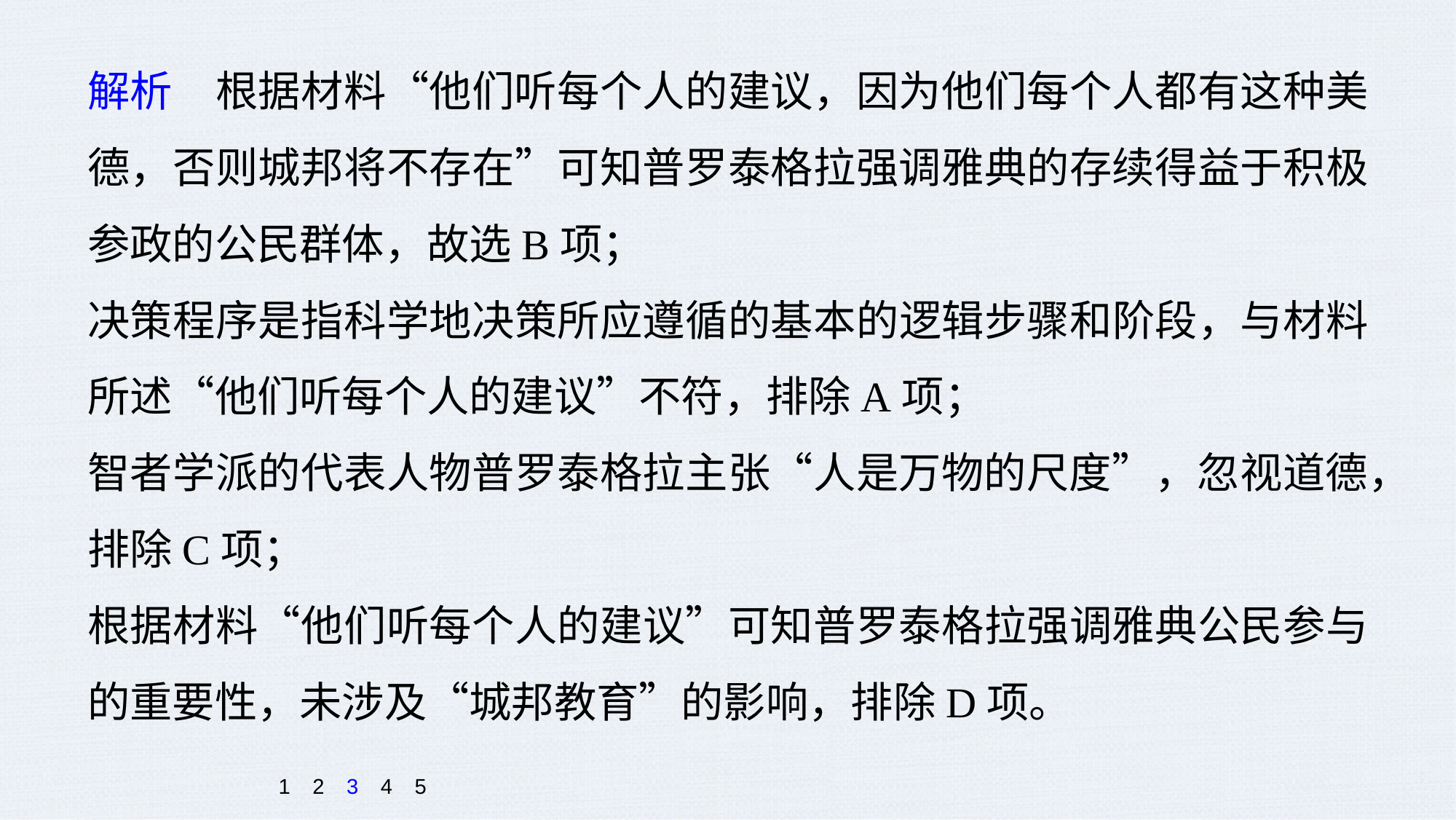

解析　根据材料“他们听每个人的建议，因为他们每个人都有这种美德，否则城邦将不存在”可知普罗泰格拉强调雅典的存续得益于积极参政的公民群体，故选B项；
决策程序是指科学地决策所应遵循的基本的逻辑步骤和阶段，与材料所述“他们听每个人的建议”不符，排除A项；
智者学派的代表人物普罗泰格拉主张“人是万物的尺度”，忽视道德，排除C项；
根据材料“他们听每个人的建议”可知普罗泰格拉强调雅典公民参与的重要性，未涉及“城邦教育”的影响，排除D项。
1
2
3
4
5